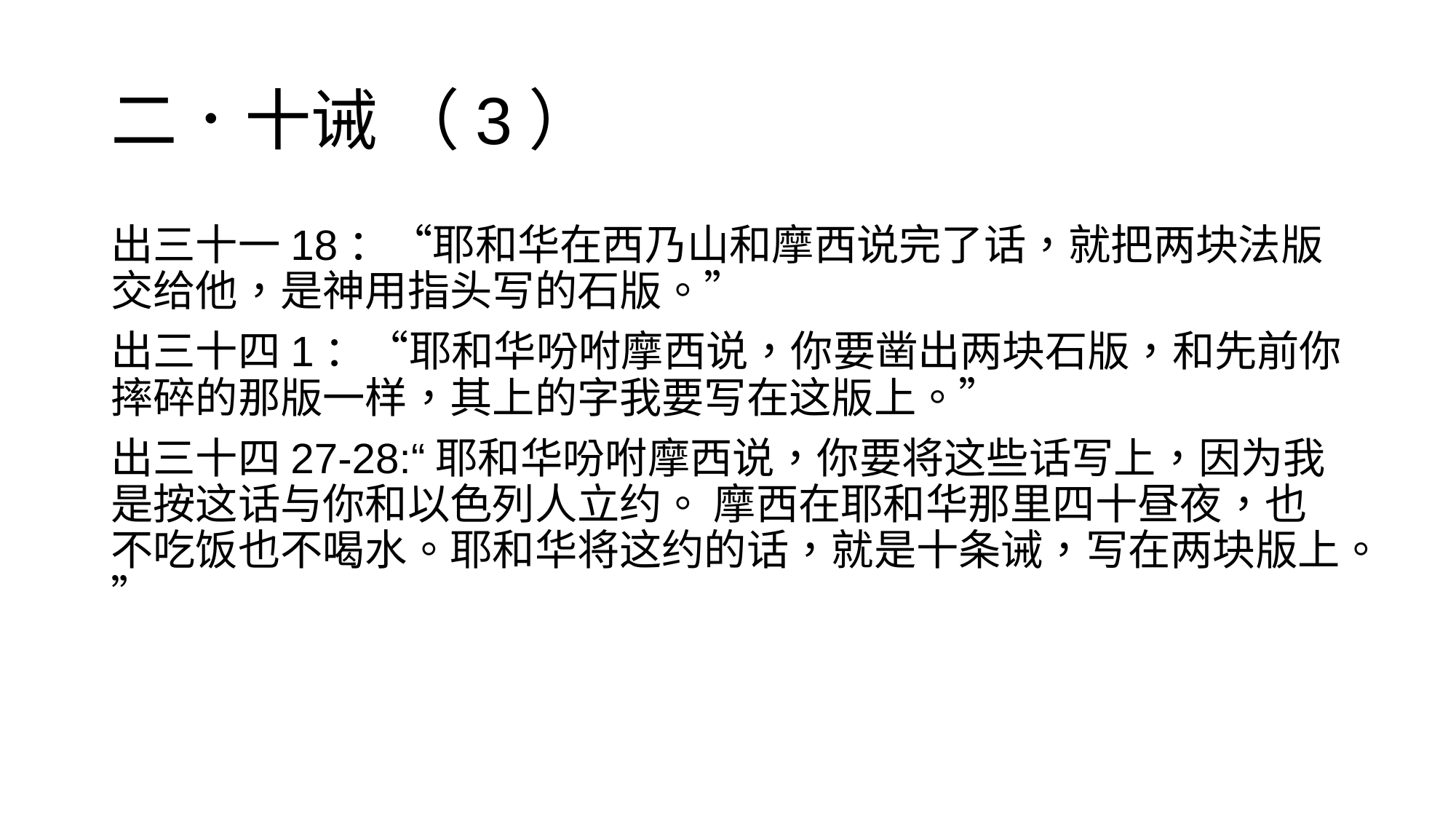

# 二．十诫 （3）
出三十一18：“耶和华在西乃山和摩西说完了话，就把两块法版交给他，是神用指头写的石版。”
出三十四1：“耶和华吩咐摩西说，你要凿出两块石版，和先前你摔碎的那版一样，其上的字我要写在这版上。”
出三十四27-28:“耶和华吩咐摩西说，你要将这些话写上，因为我是按这话与你和以色列人立约。 摩西在耶和华那里四十昼夜，也不吃饭也不喝水。耶和华将这约的话，就是十条诫，写在两块版上。”